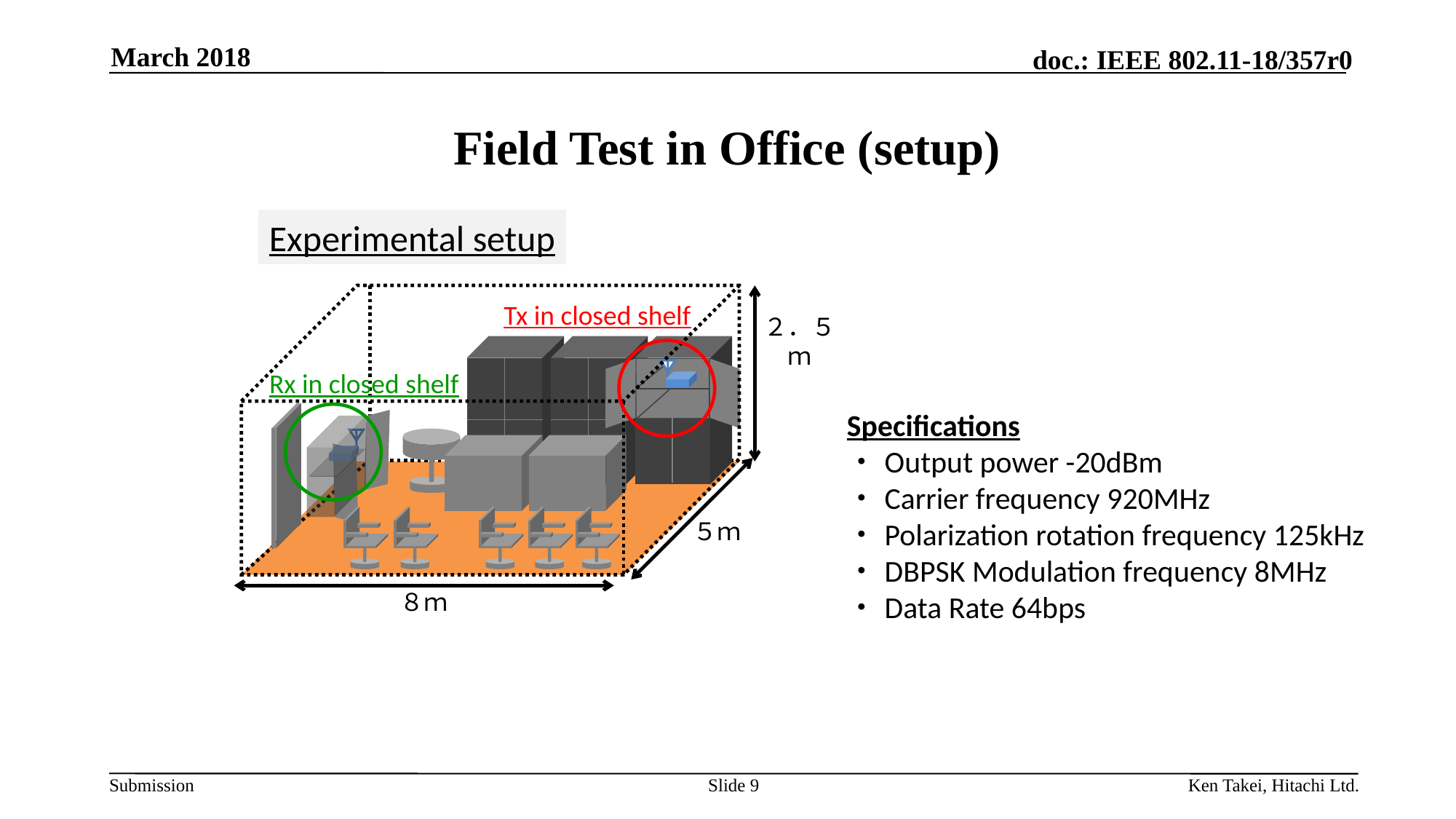

March 2018
# Field Test in Office (setup)
Experimental setup

２．５ｍ

５ｍ

８ｍ
Tx in closed shelf

Rx in closed shelf
Specifications
・Output power -20dBm
・Carrier frequency 920MHz
・Polarization rotation frequency 125kHz
・DBPSK Modulation frequency 8MHz
・Data Rate 64bps

Slide 9
Ken Takei, Hitachi Ltd.